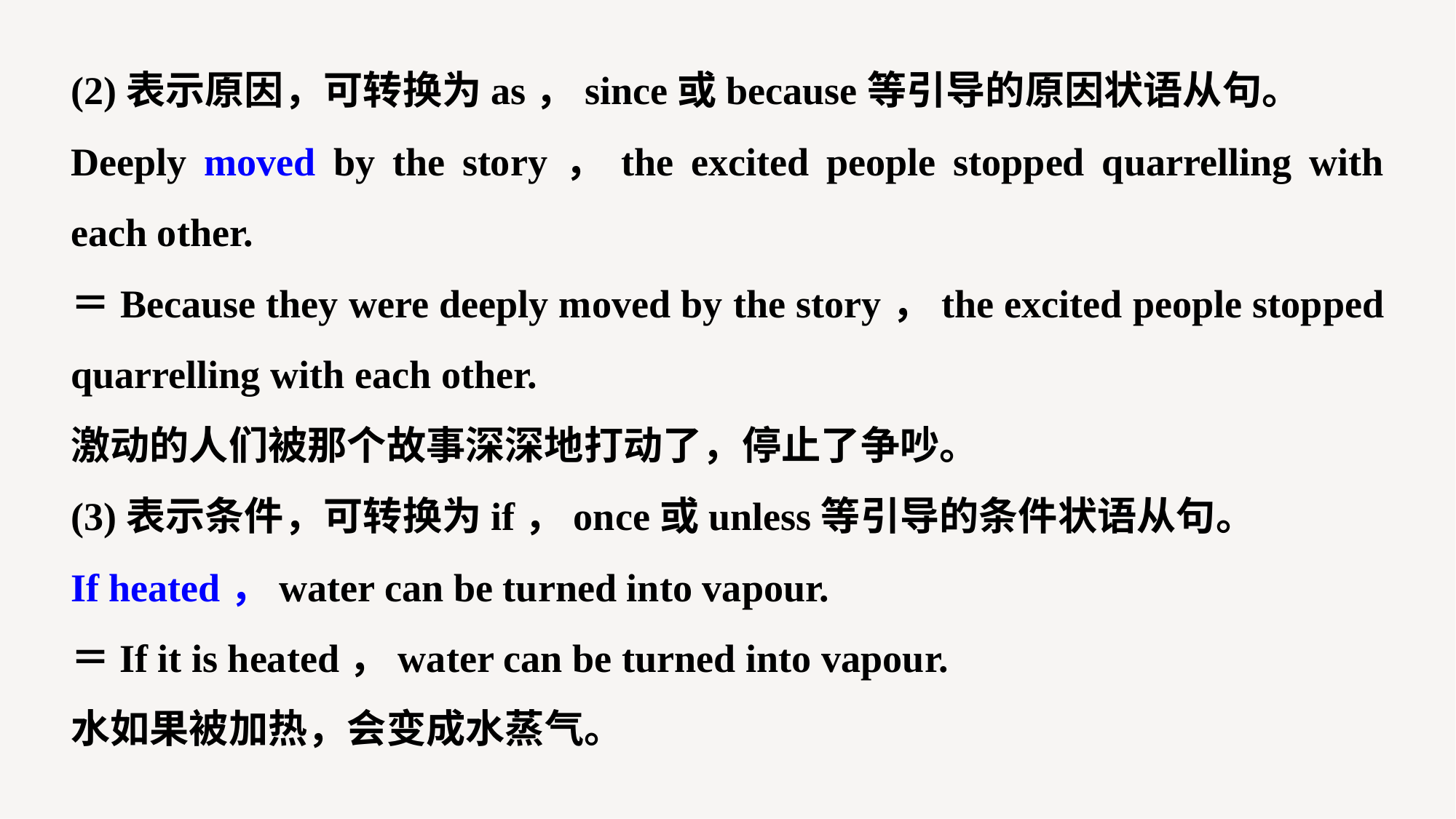

(2)表示原因，可转换为as，since或because等引导的原因状语从句。
Deeply moved by the story，the excited people stopped quarrelling with each other.
＝Because they were deeply moved by the story，the excited people stopped quarrelling with each other.
激动的人们被那个故事深深地打动了，停止了争吵。
(3)表示条件，可转换为if，once或unless等引导的条件状语从句。
If heated，water can be turned into vapour.
＝If it is heated，water can be turned into vapour.
水如果被加热，会变成水蒸气。